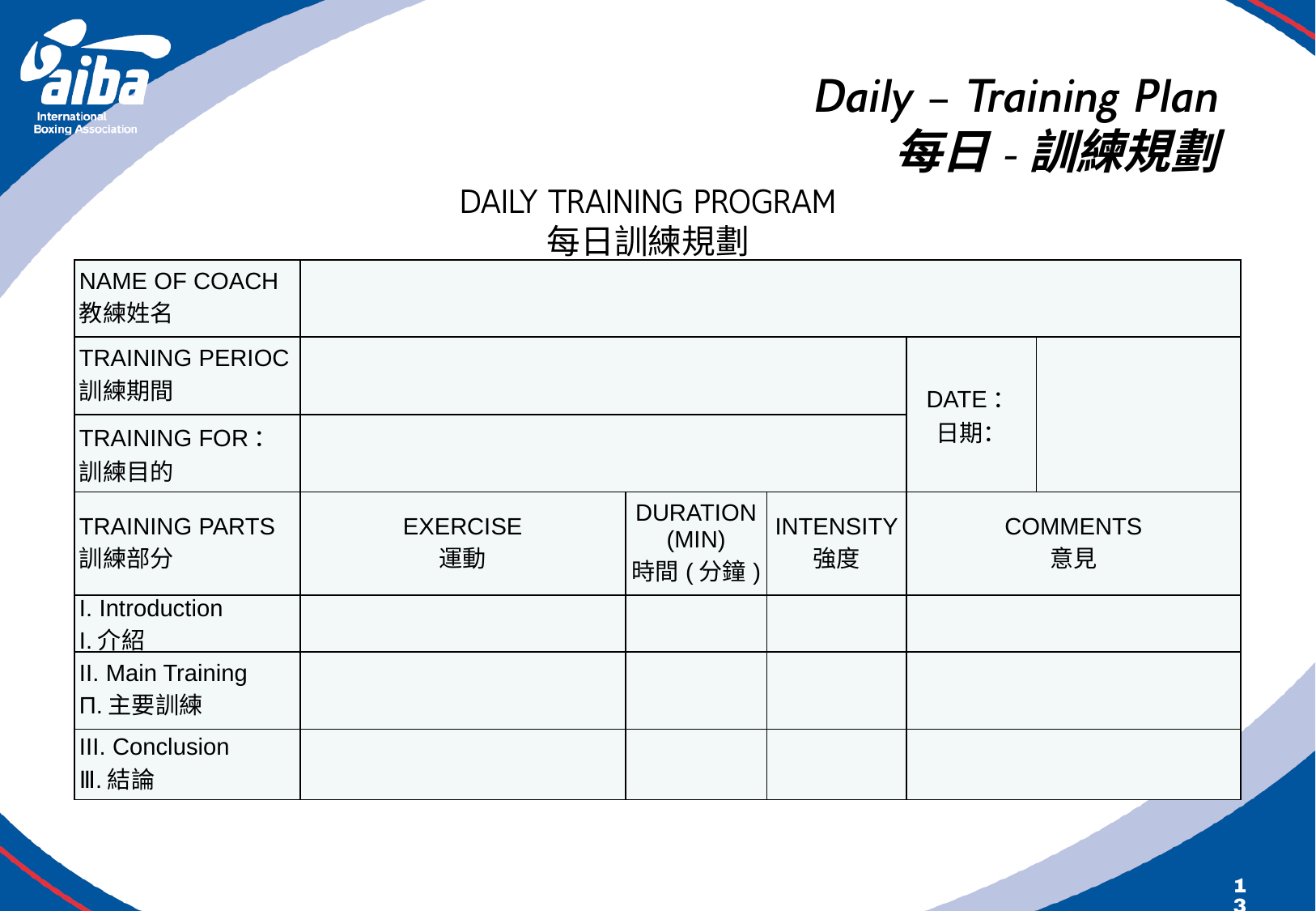

Daily – Training Plan
每日-訓練規劃
DAILY TRAINING PROGRAM
每日訓練規劃
| NAME OF COACH 教練姓名 |  |  |  |  |  |
| --- | --- | --- | --- | --- | --- |
| TRAINING PERIOC 訓練期間 |  |  |  | DATE： 日期： |  |
| TRAINING FOR： 訓練目的 |  |  |  |  |  |
| TRAINING PARTS 訓練部分 | EXERCISE 運動 | DURATION (MIN) 時間(分鐘) | INTENSITY 強度 | COMMENTS 意見 |  |
| I. Introduction Ι.介紹 |  |  |  |  |  |
| II. Main Training Π.主要訓練 |  |  |  |  |  |
| III. Conclusion Ⅲ.結論 |  |  |  |  |  |
13